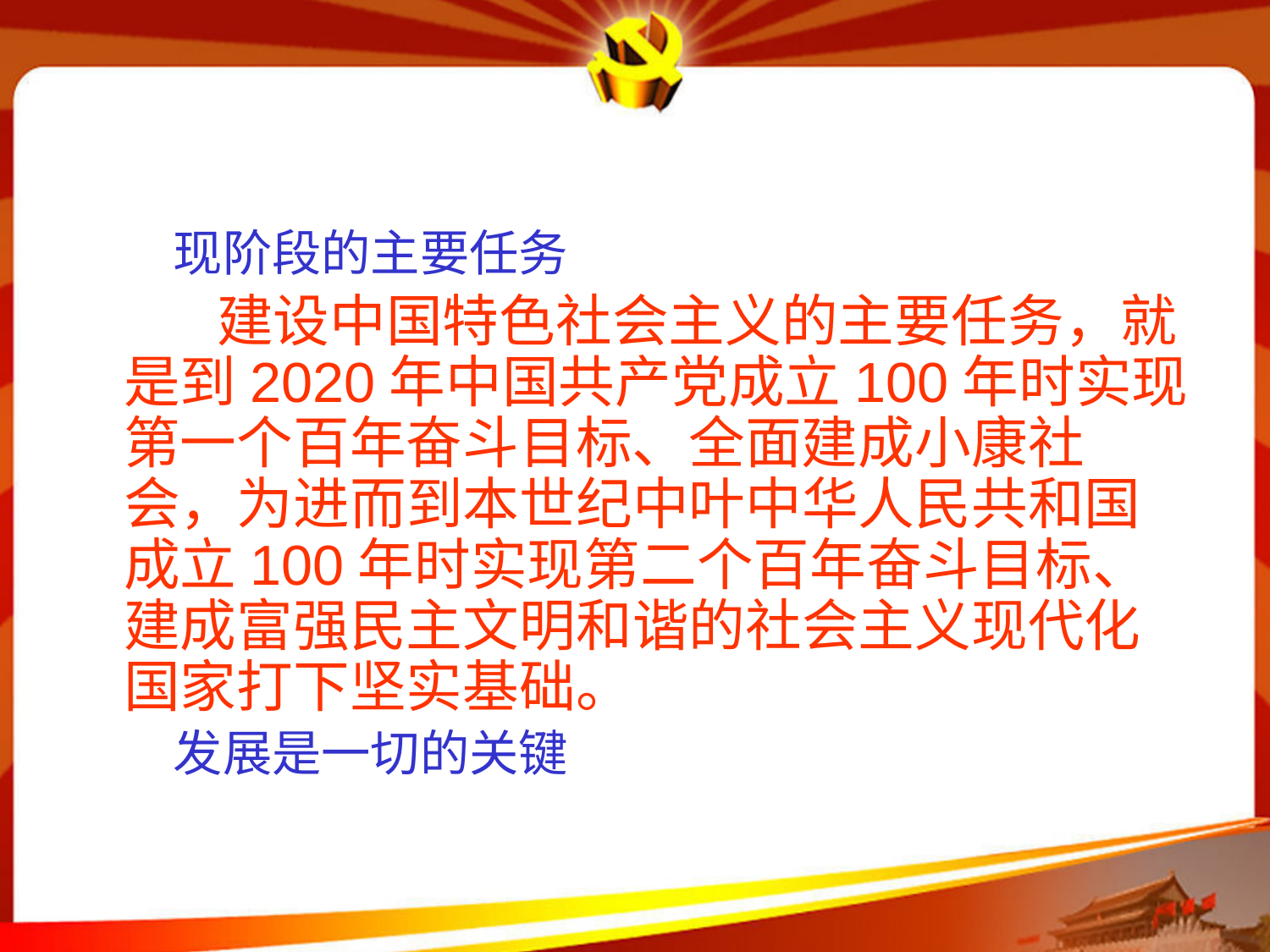

#
  现阶段的主要任务
          建设中国特色社会主义的主要任务，就是到2020年中国共产党成立100年时实现第一个百年奋斗目标、全面建成小康社会，为进而到本世纪中叶中华人民共和国成立100年时实现第二个百年奋斗目标、建成富强民主文明和谐的社会主义现代化国家打下坚实基础。
  发展是一切的关键